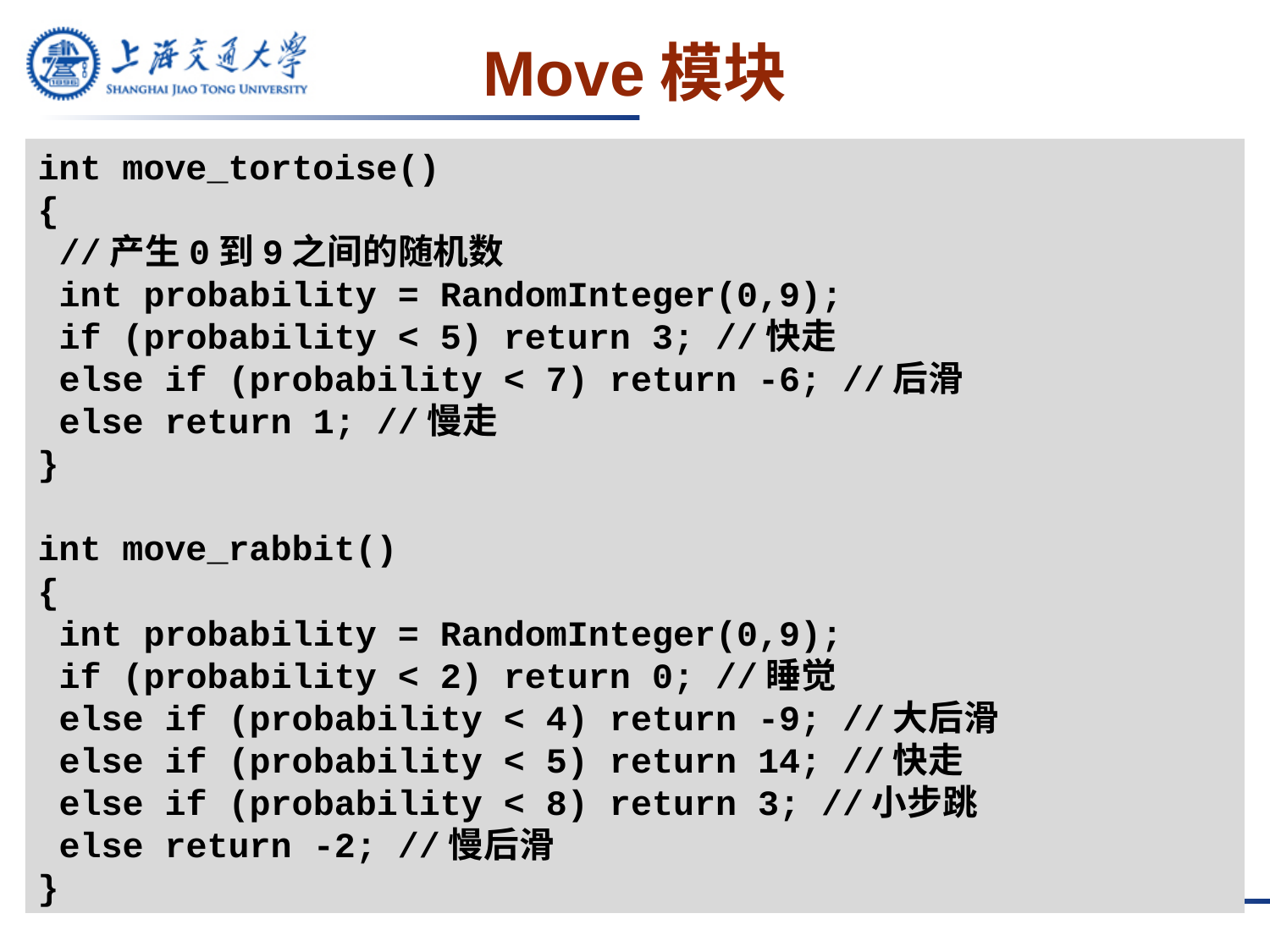

# Move模块
int move_tortoise()
{
 //产生0到9之间的随机数
 int probability = RandomInteger(0,9);
 if (probability < 5) return 3; //快走
 else if (probability < 7) return -6; //后滑
 else return 1; //慢走
}

int move_rabbit()
{
 int probability = RandomInteger(0,9);
 if (probability < 2) return 0; //睡觉
 else if (probability < 4) return -9; //大后滑
 else if (probability < 5) return 14; //快走
 else if (probability < 8) return 3; //小步跳
 else return -2; //慢后滑
}